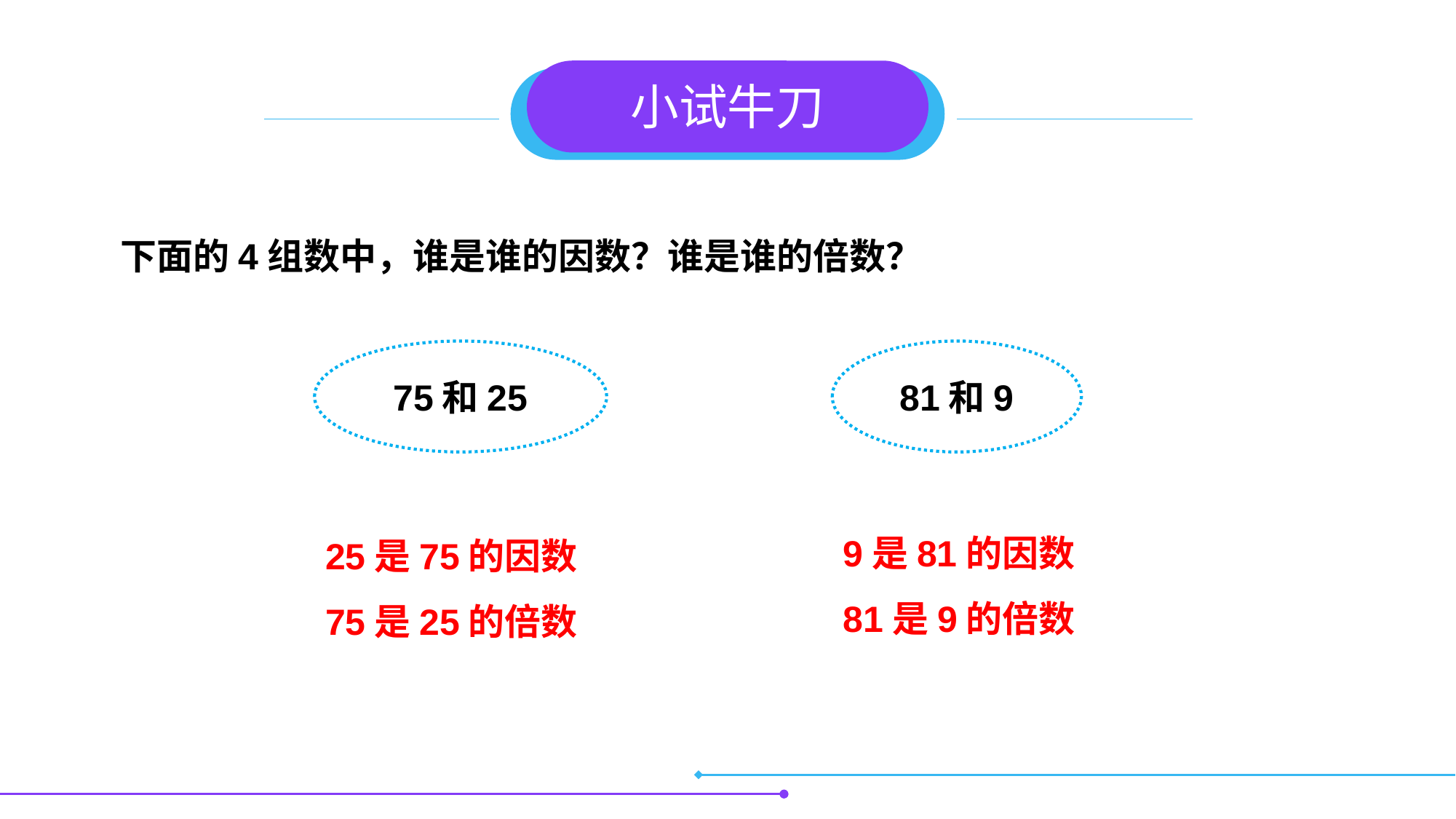

小试牛刀
下面的4组数中，谁是谁的因数？谁是谁的倍数？
75和25
81和9
9是81的因数
81是9的倍数
25是75的因数
75是25的倍数